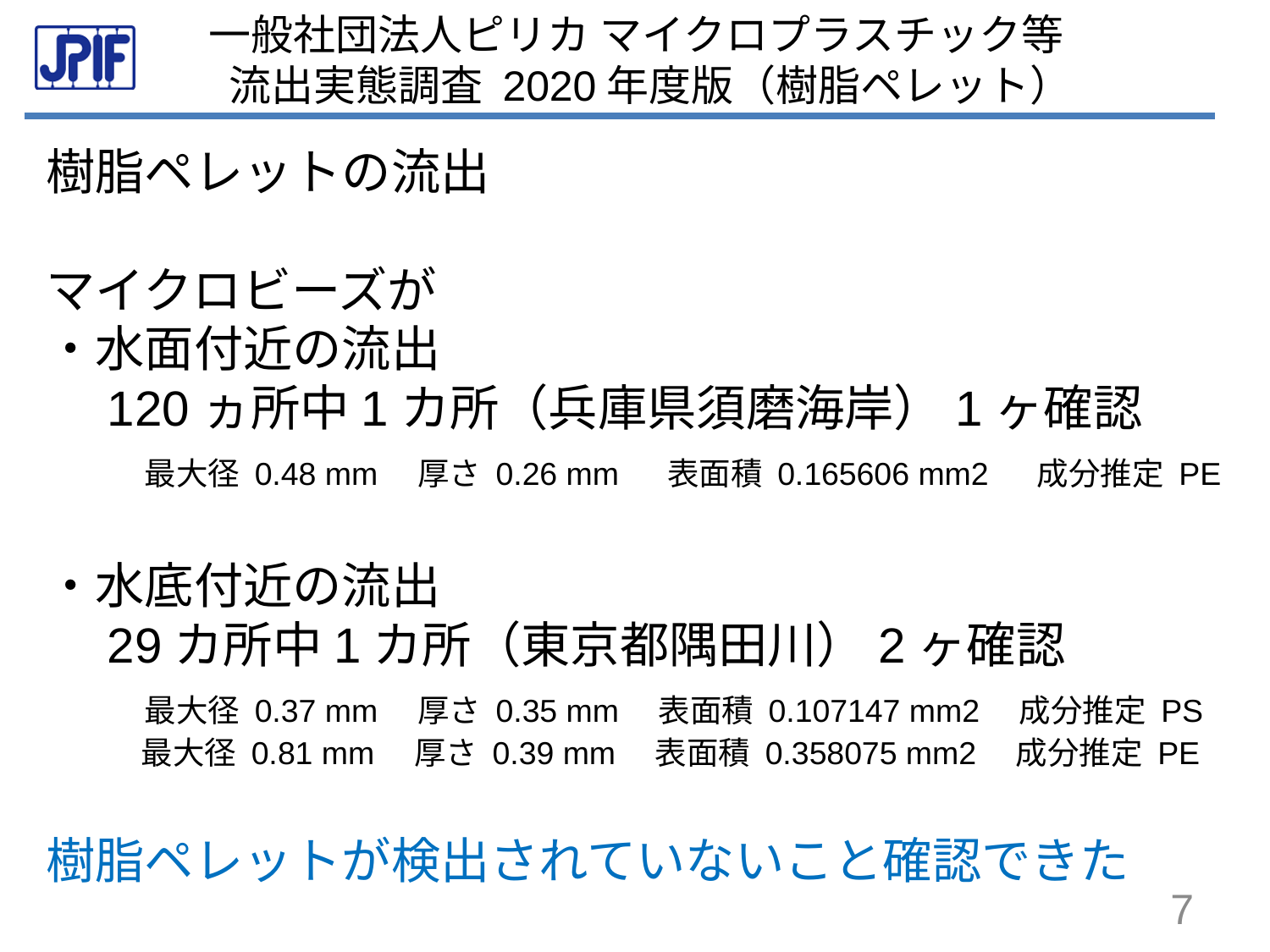

一般社団法人ピリカ マイクロプラスチック等
  流出実態調査 2020年度版（樹脂ペレット）
樹脂ペレットの流出

マイクロビーズが
・水面付近の流出
　120ヵ所中1カ所（兵庫県須磨海岸）1ヶ確認
　　最大径 0.48 mm　厚さ 0.26 mm 　表面積 0.165606 mm2 　成分推定 PE

・水底付近の流出
　29カ所中1カ所（東京都隅田川）2ヶ確認
　　最大径 0.37 mm　厚さ 0.35 mm　表面積 0.107147 mm2　成分推定 PS
　　　最大径 0.81 mm　厚さ 0.39 mm　表面積 0.358075 mm2　成分推定 PE

樹脂ペレットが検出されていないこと確認できた
7